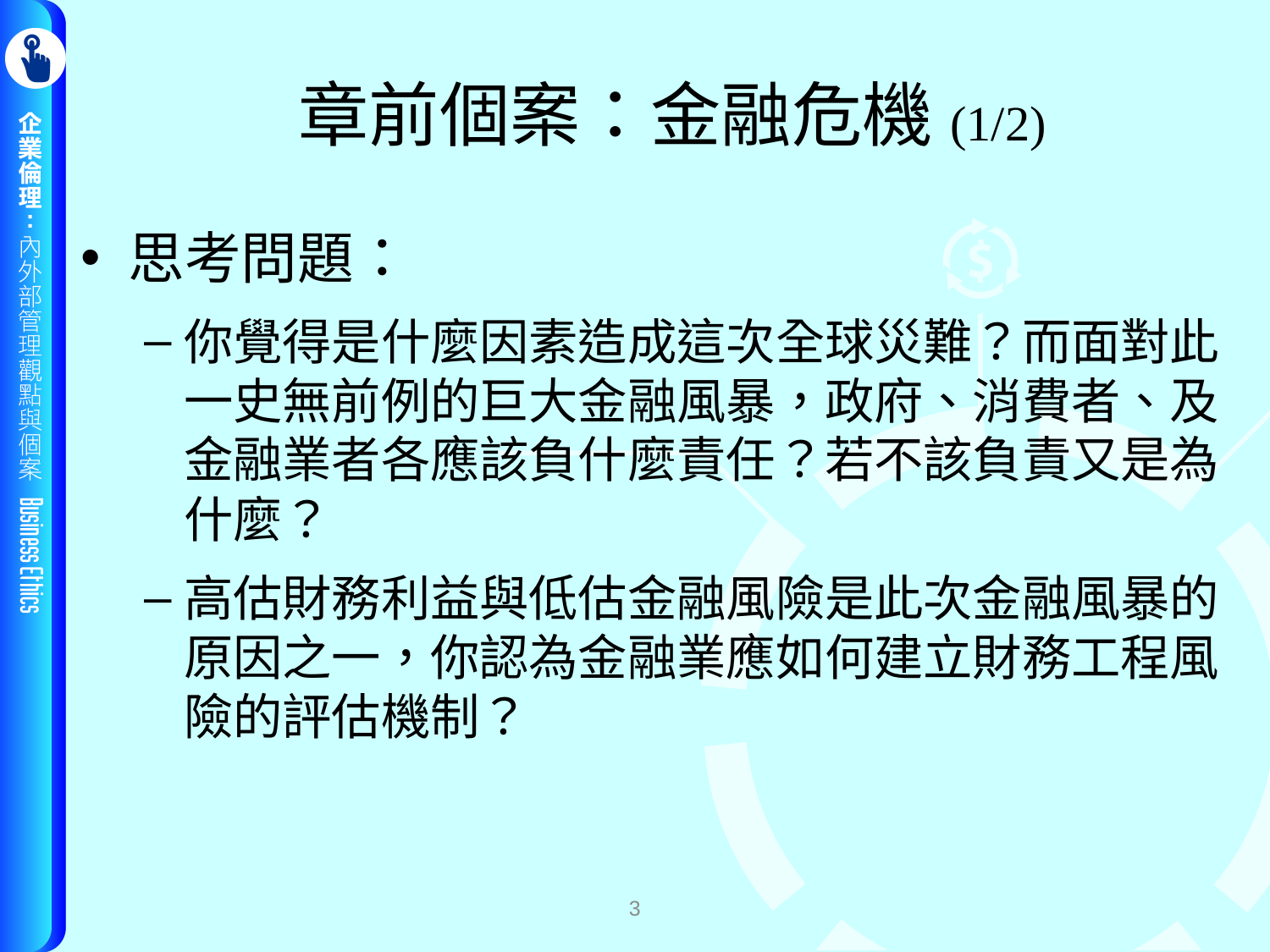

# 章前個案：金融危機(1/2)
思考問題：
你覺得是什麼因素造成這次全球災難？而面對此一史無前例的巨大金融風暴，政府、消費者、及金融業者各應該負什麼責任？若不該負責又是為什麼？
高估財務利益與低估金融風險是此次金融風暴的原因之一，你認為金融業應如何建立財務工程風險的評估機制？
3